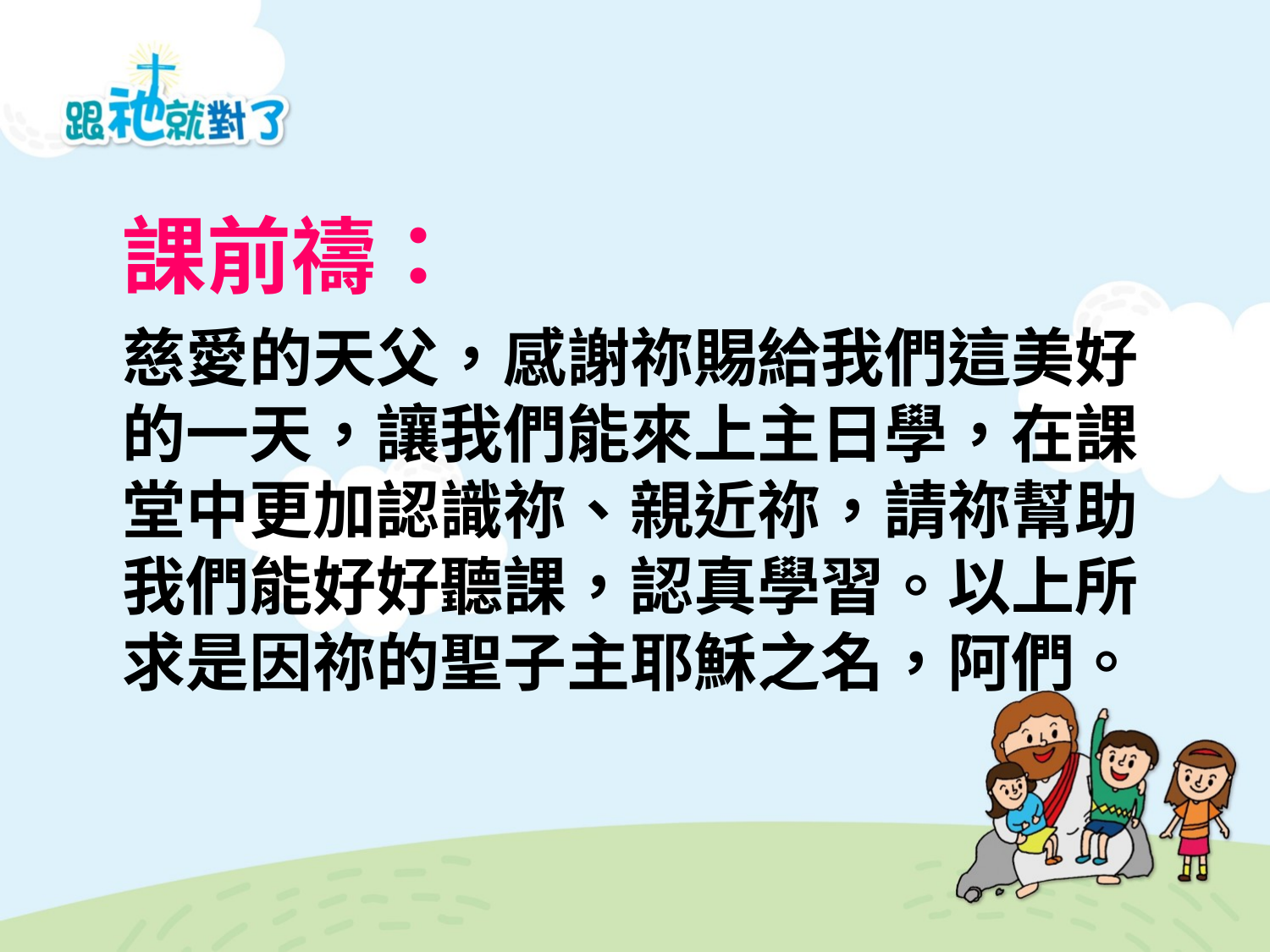

課前禱：
慈愛的天父，感謝祢賜給我們這美好的一天，讓我們能來上主日學，在課堂中更加認識祢、親近祢，請祢幫助我們能好好聽課，認真學習。以上所求是因祢的聖子主耶穌之名，阿們。